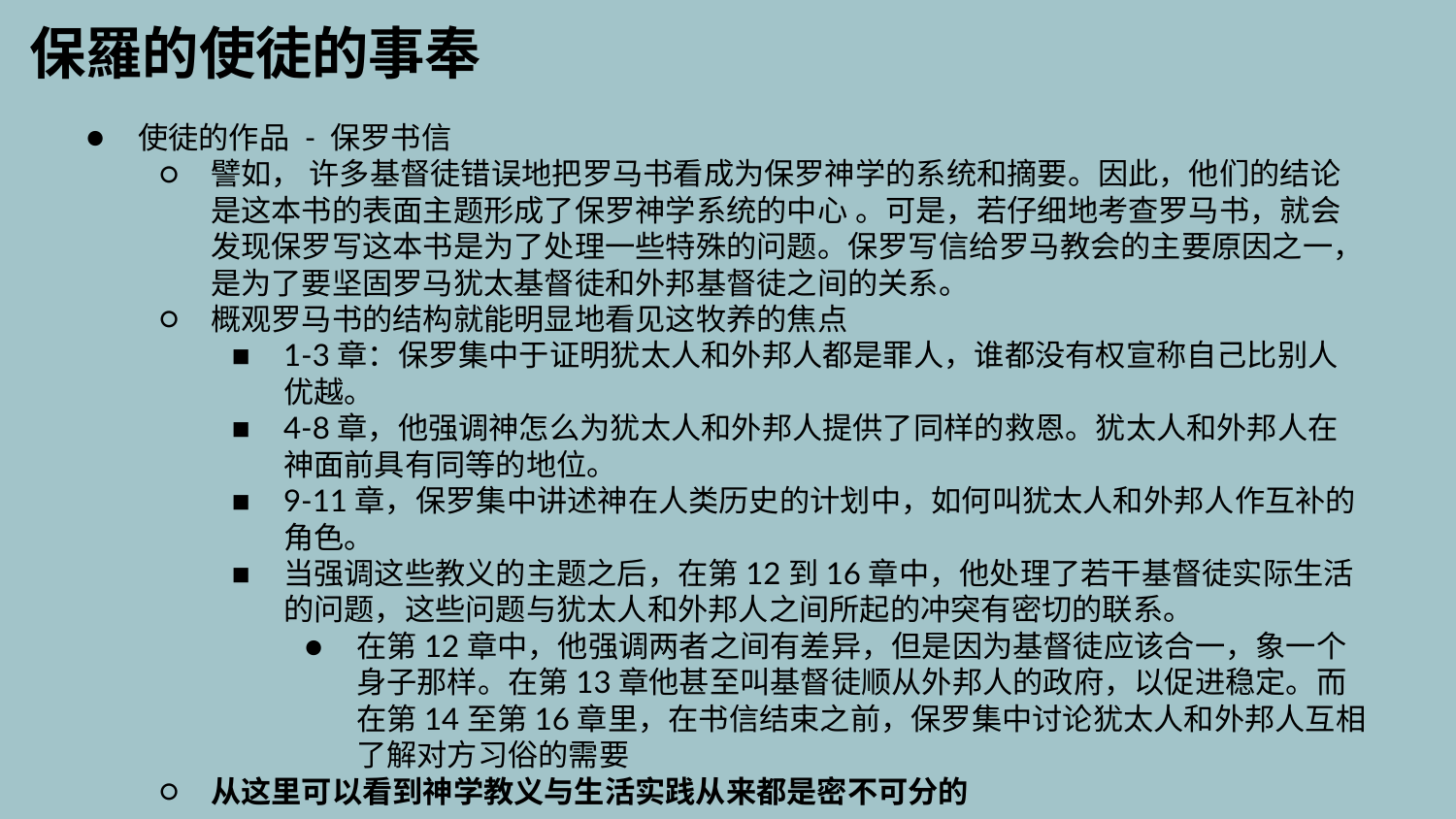

保羅的使徒的事奉

使徒的作品 - 保罗书信
譬如， 许多基督徒错误地把罗马书看成为保罗神学的系统和摘要。因此，他们的结论是这本书的表面主题形成了保罗神学系统的中心 。可是，若仔细地考查罗马书，就会发现保罗写这本书是为了处理一些特殊的问题。保罗写信给罗马教会的主要原因之一，是为了要坚固罗马犹太基督徒和外邦基督徒之间的关系。
概观罗马书的结构就能明显地看见这牧养的焦点
1-3章：保罗集中于证明犹太人和外邦人都是罪人，谁都没有权宣称自己比别人优越。
4-8章，他强调神怎么为犹太人和外邦人提供了同样的救恩。犹太人和外邦人在神面前具有同等的地位。
9-11章，保罗集中讲述神在人类历史的计划中，如何叫犹太人和外邦人作互补的角色。
当强调这些教义的主题之后，在第12到16章中，他处理了若干基督徒实际生活的问题，这些问题与犹太人和外邦人之间所起的冲突有密切的联系。
在第12章中，他强调两者之间有差异，但是因为基督徒应该合一，象一个身子那样。在第13章他甚至叫基督徒顺从外邦人的政府，以促进稳定。而在第14至第16章里，在书信结束之前，保罗集中讨论犹太人和外邦人互相了解对方习俗的需要
从这里可以看到神学教义与生活实践从来都是密不可分的